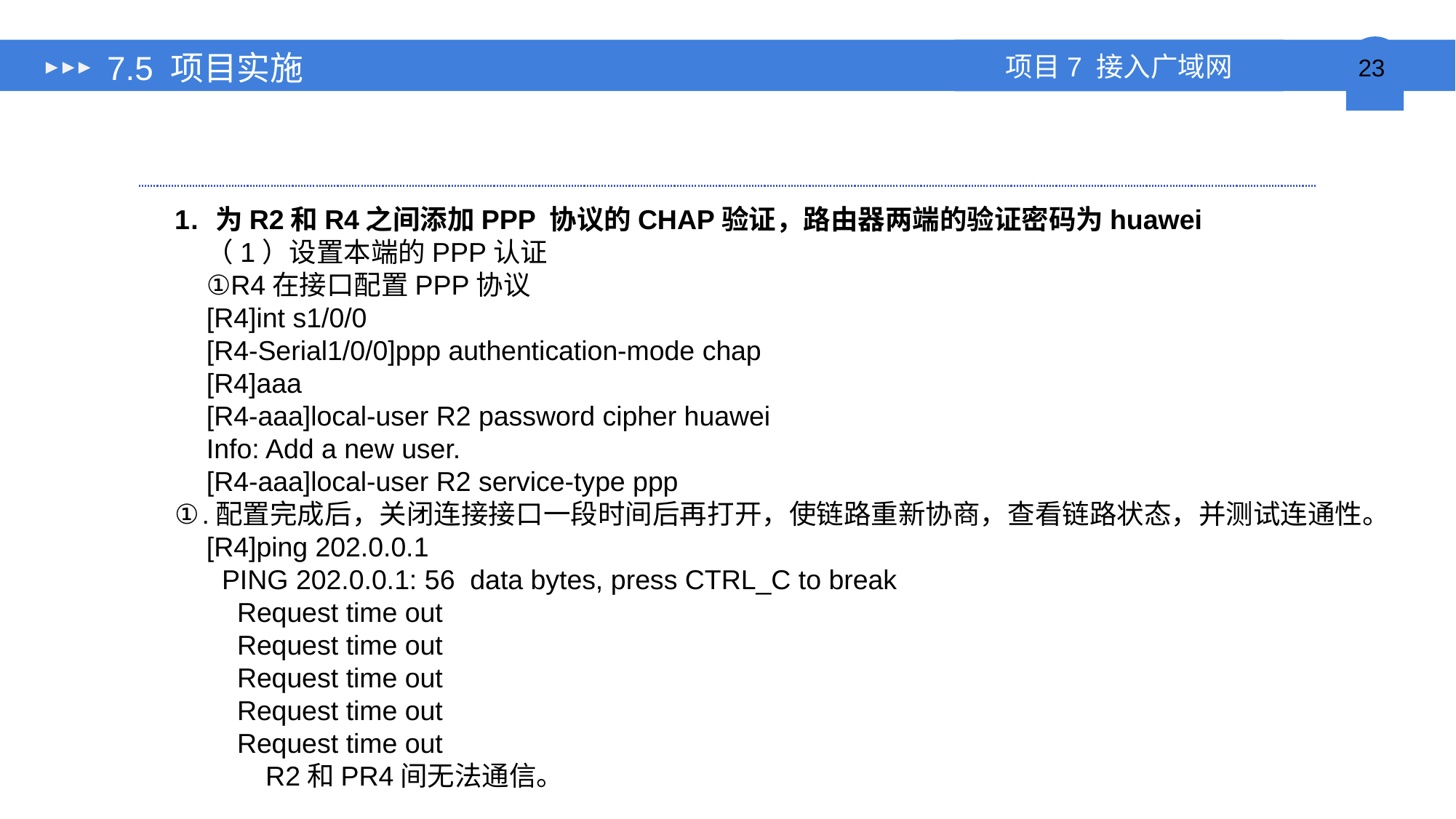

# 7.5 项目实施

为R2和R4之间添加PPP 协议的CHAP验证，路由器两端的验证密码为huawei
（1）设置本端的PPP认证
①R4在接口配置PPP协议
[R4]int s1/0/0
[R4-Serial1/0/0]ppp authentication-mode chap
[R4]aaa
[R4-aaa]local-user R2 password cipher huawei
Info: Add a new user.
[R4-aaa]local-user R2 service-type ppp
配置完成后，关闭连接接口一段时间后再打开，使链路重新协商，查看链路状态，并测试连通性。
[R4]ping 202.0.0.1
  PING 202.0.0.1: 56  data bytes, press CTRL_C to break
    Request time out
    Request time out
    Request time out
    Request time out
    Request time out
R2和PR4间无法通信。